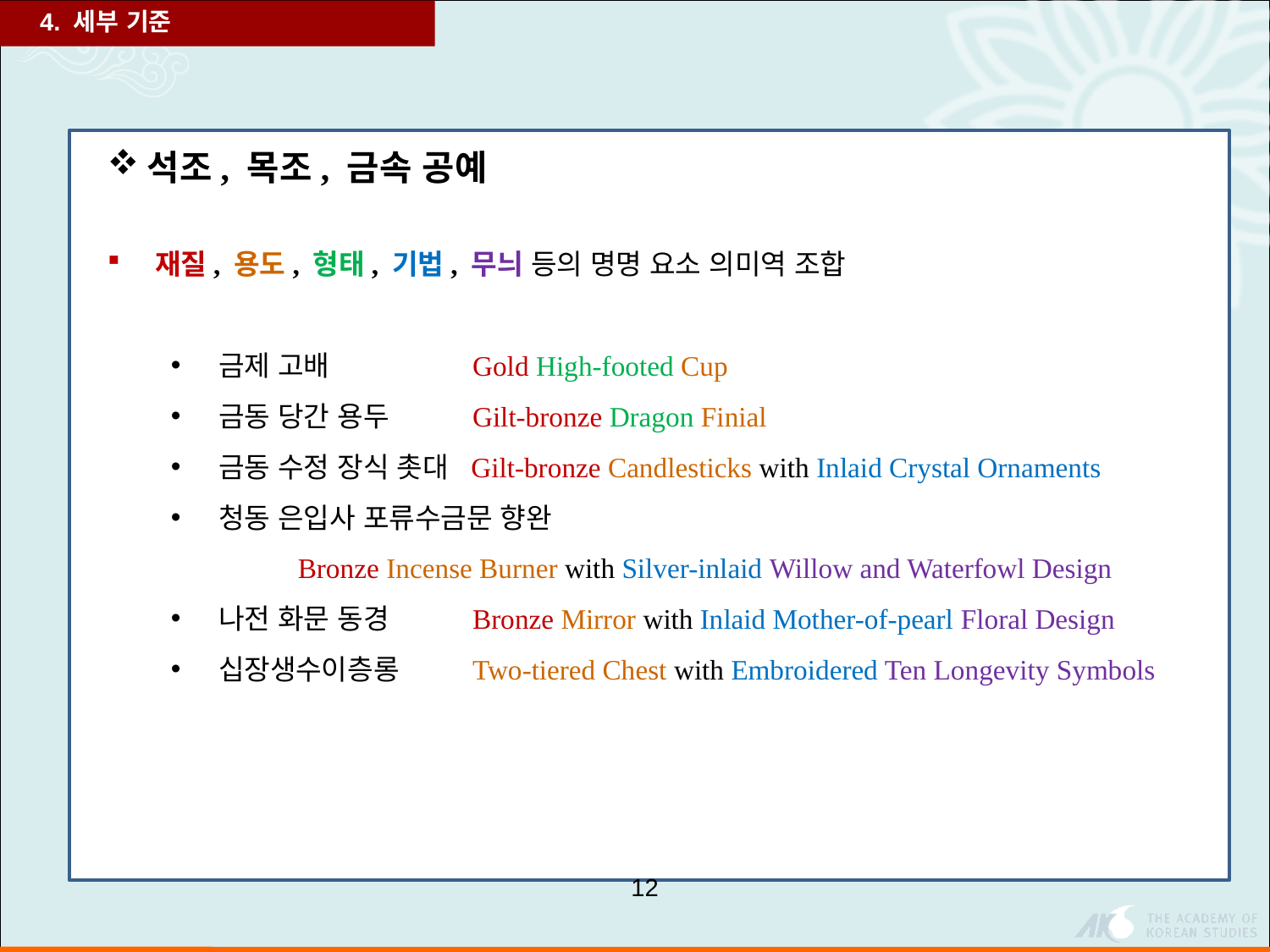

4. 세부 기준

석조, 목조, 금속 공예

재질, 용도, 형태, 기법, 무늬 등의 명명 요소 의미역 조합

금제 고배  		Gold High-footed Cup
금동 당간 용두  	Gilt-bronze Dragon Finial
금동 수정 장식 촛대  Gilt-bronze Candlesticks with Inlaid Crystal Ornaments
청동 은입사 포류수금문 향완
	Bronze Incense Burner with Silver-inlaid Willow and Waterfowl Design
나전 화문 동경  	Bronze Mirror with Inlaid Mother-of-pearl Floral Design
십장생수이층롱  	Two-tiered Chest with Embroidered Ten Longevity Symbols

12